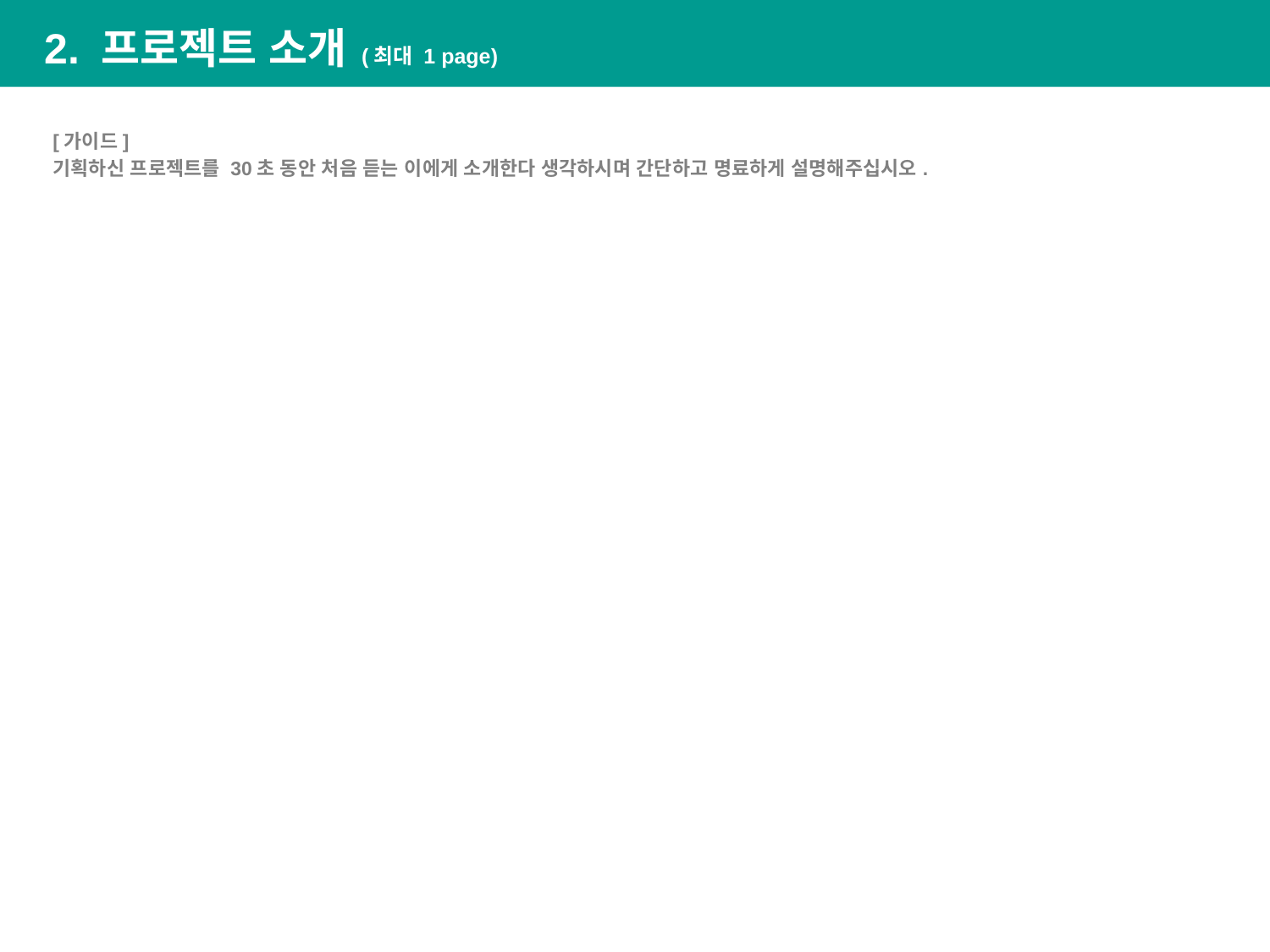

2. 프로젝트 소개 (최대 1 page)
[가이드]
기획하신 프로젝트를 30초 동안 처음 듣는 이에게 소개한다 생각하시며 간단하고 명료하게 설명해주십시오.